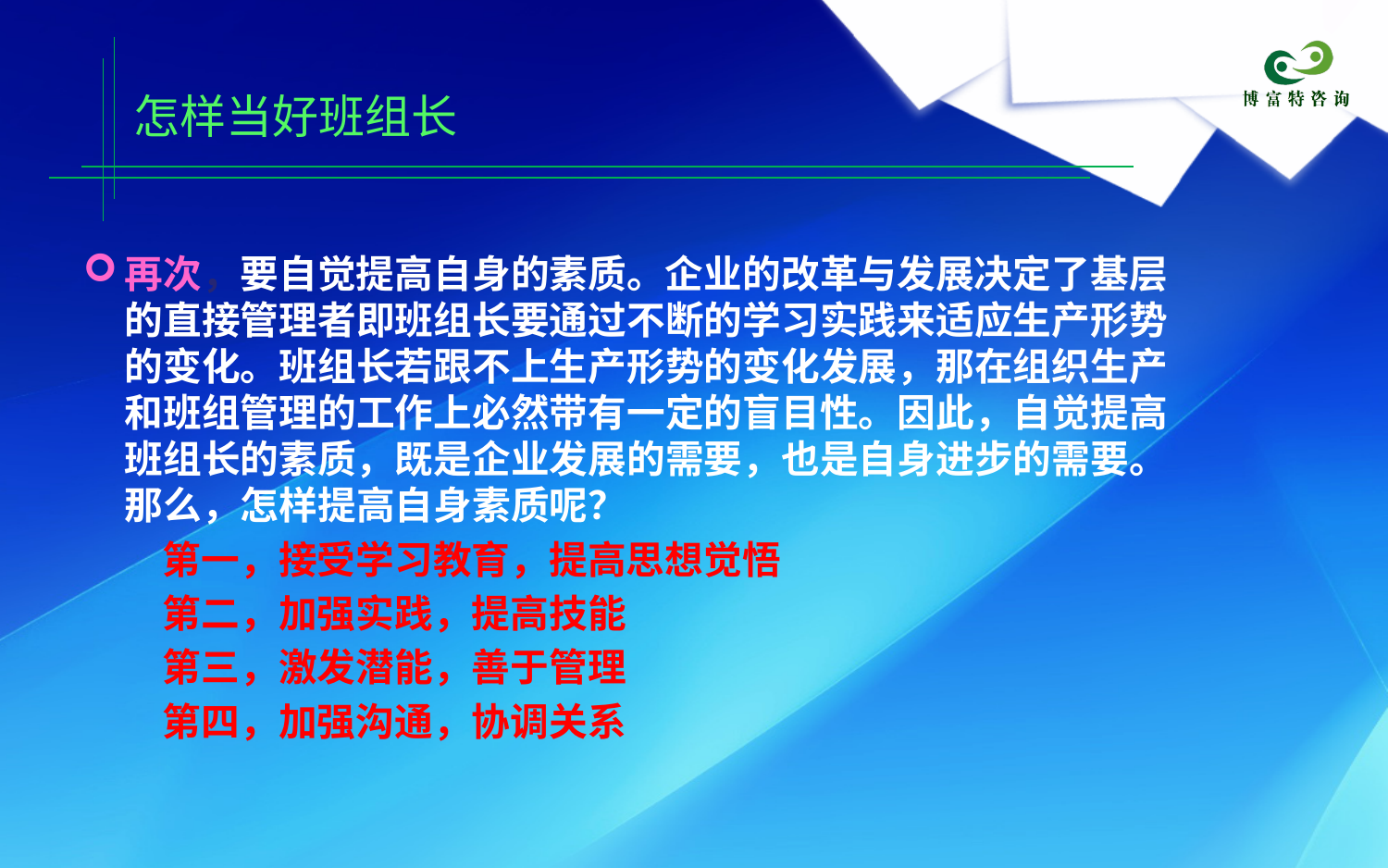

怎样当好班组长
再次，要自觉提高自身的素质。企业的改革与发展决定了基层的直接管理者即班组长要通过不断的学习实践来适应生产形势的变化。班组长若跟不上生产形势的变化发展，那在组织生产和班组管理的工作上必然带有一定的盲目性。因此，自觉提高班组长的素质，既是企业发展的需要，也是自身进步的需要。那么，怎样提高自身素质呢？
        第一，接受学习教育，提高思想觉悟
        第二，加强实践，提高技能
        第三，激发潜能，善于管理
        第四，加强沟通，协调关系